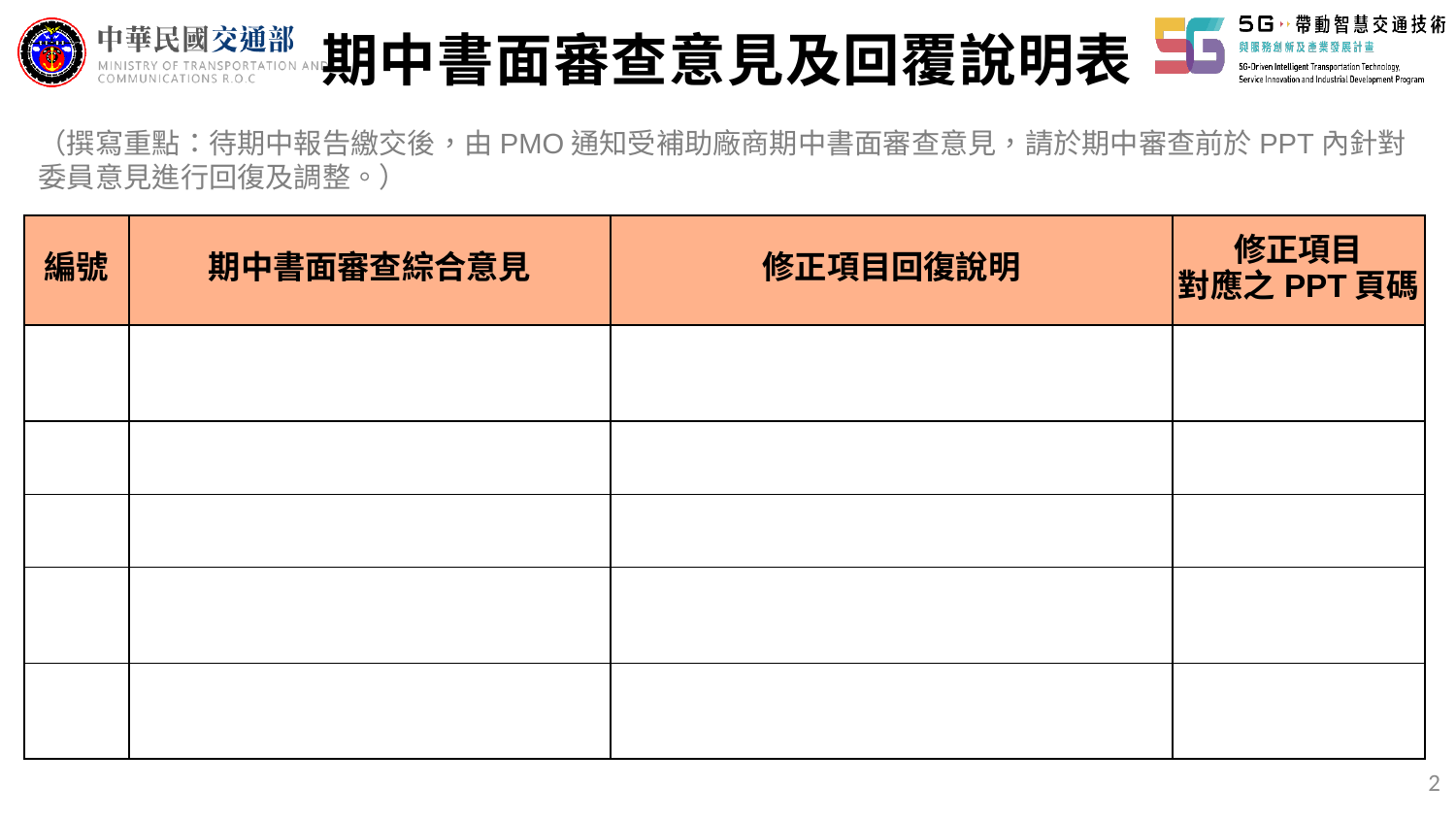

期中書面審查意見及回覆說明表
（撰寫重點：待期中報告繳交後，由PMO通知受補助廠商期中書面審查意見，請於期中審查前於PPT內針對委員意見進行回復及調整。）
| 編號 | 期中書面審查綜合意見 | 修正項目回復說明 | 修正項目 對應之PPT頁碼 |
| --- | --- | --- | --- |
|  |  |  |  |
|  |  |  |  |
|  |  |  |  |
|  |  |  |  |
|  |  |  |  |
2